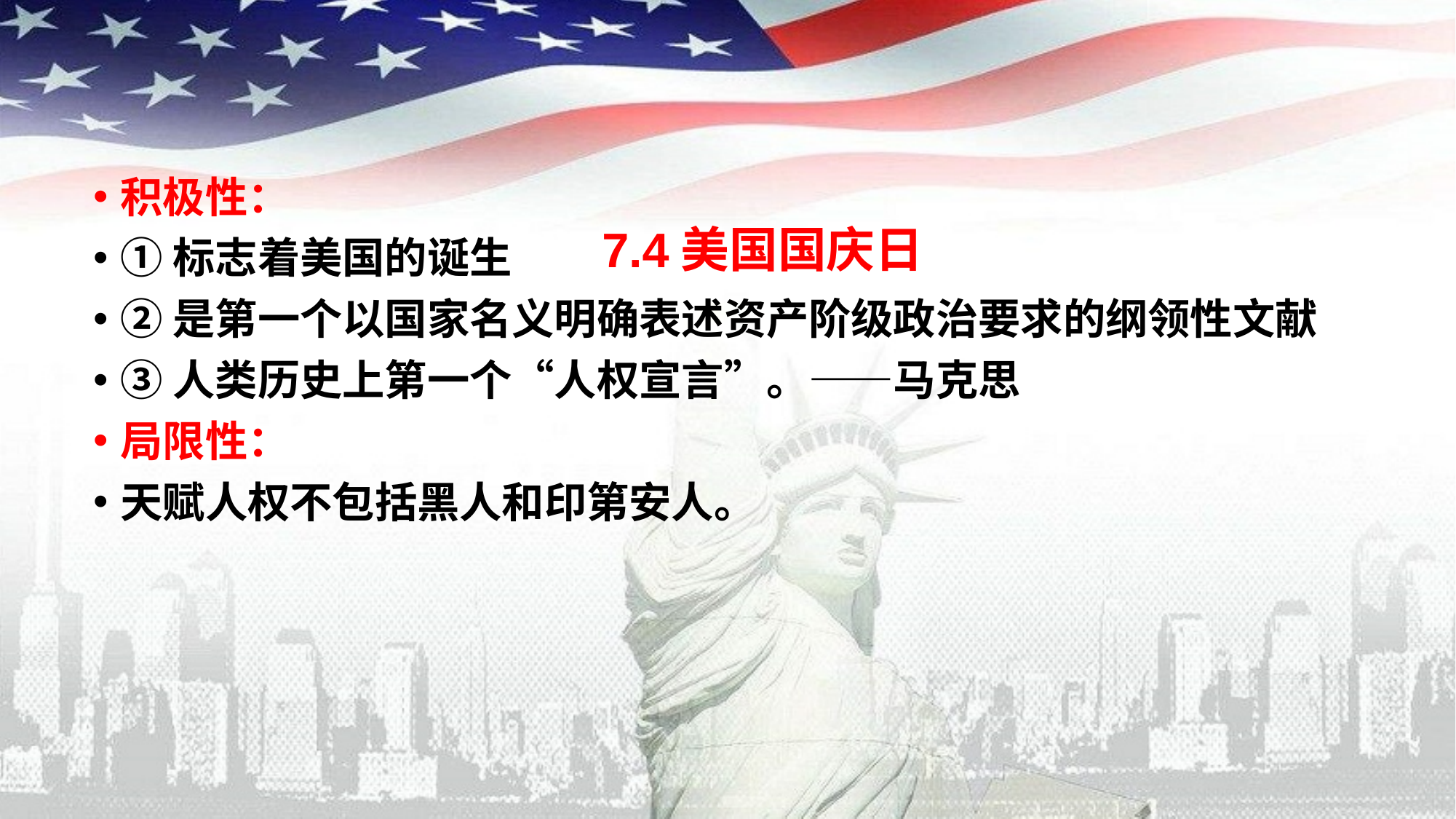

积极性：
①标志着美国的诞生
②是第一个以国家名义明确表述资产阶级政治要求的纲领性文献
③人类历史上第一个“人权宣言”。——马克思
局限性：
天赋人权不包括黑人和印第安人。
7.4美国国庆日